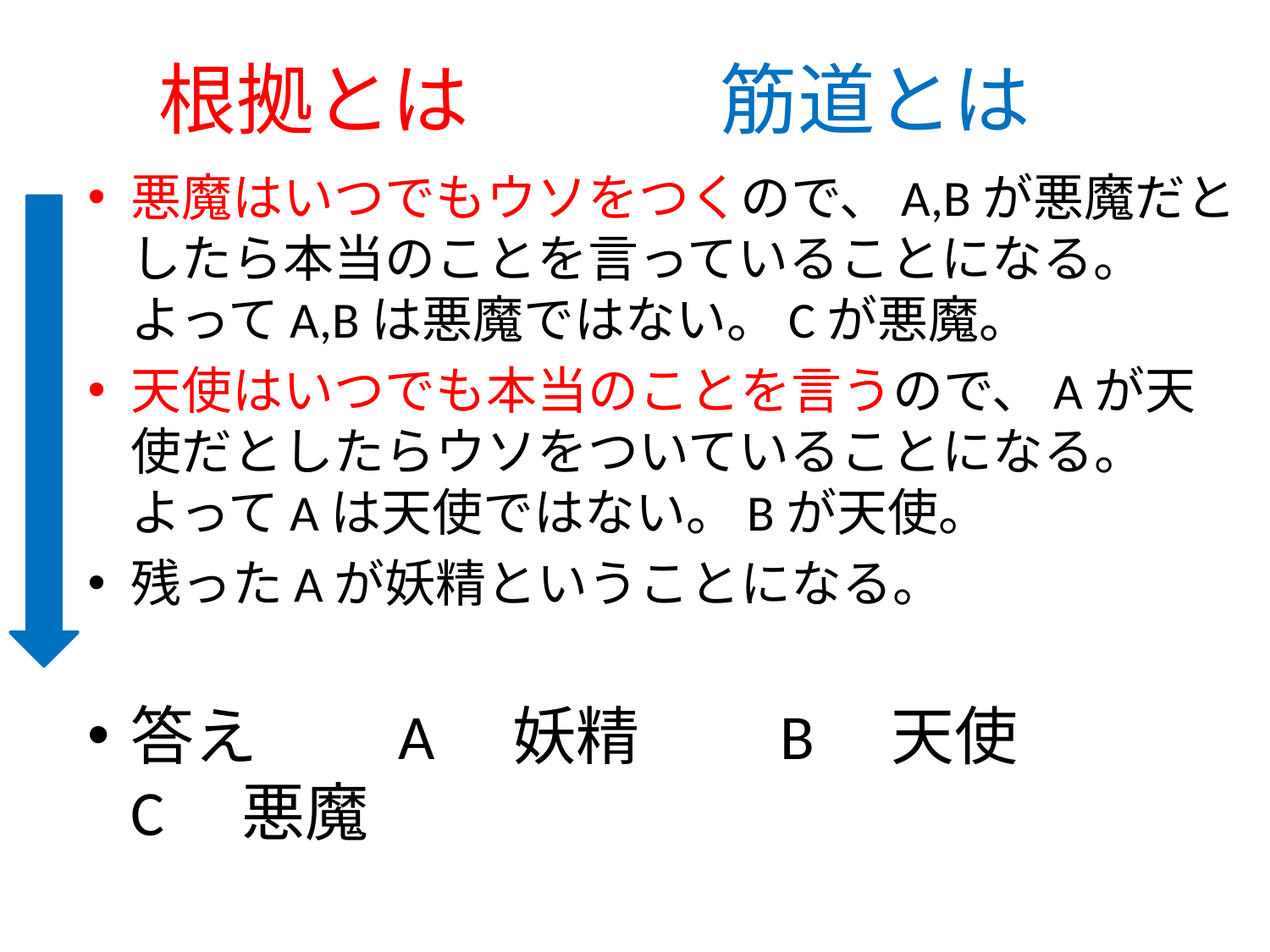

# 根拠とは
筋道とは
悪魔はいつでもウソをつくので、A,Bが悪魔だとしたら本当のことを言っていることになる。　よってA,Bは悪魔ではない。Cが悪魔。
天使はいつでも本当のことを言うので、Aが天使だとしたらウソをついていることになる。よってAは天使ではない。Bが天使。
残ったAが妖精ということになる。

答え　　A　妖精　　B　天使　　C　悪魔